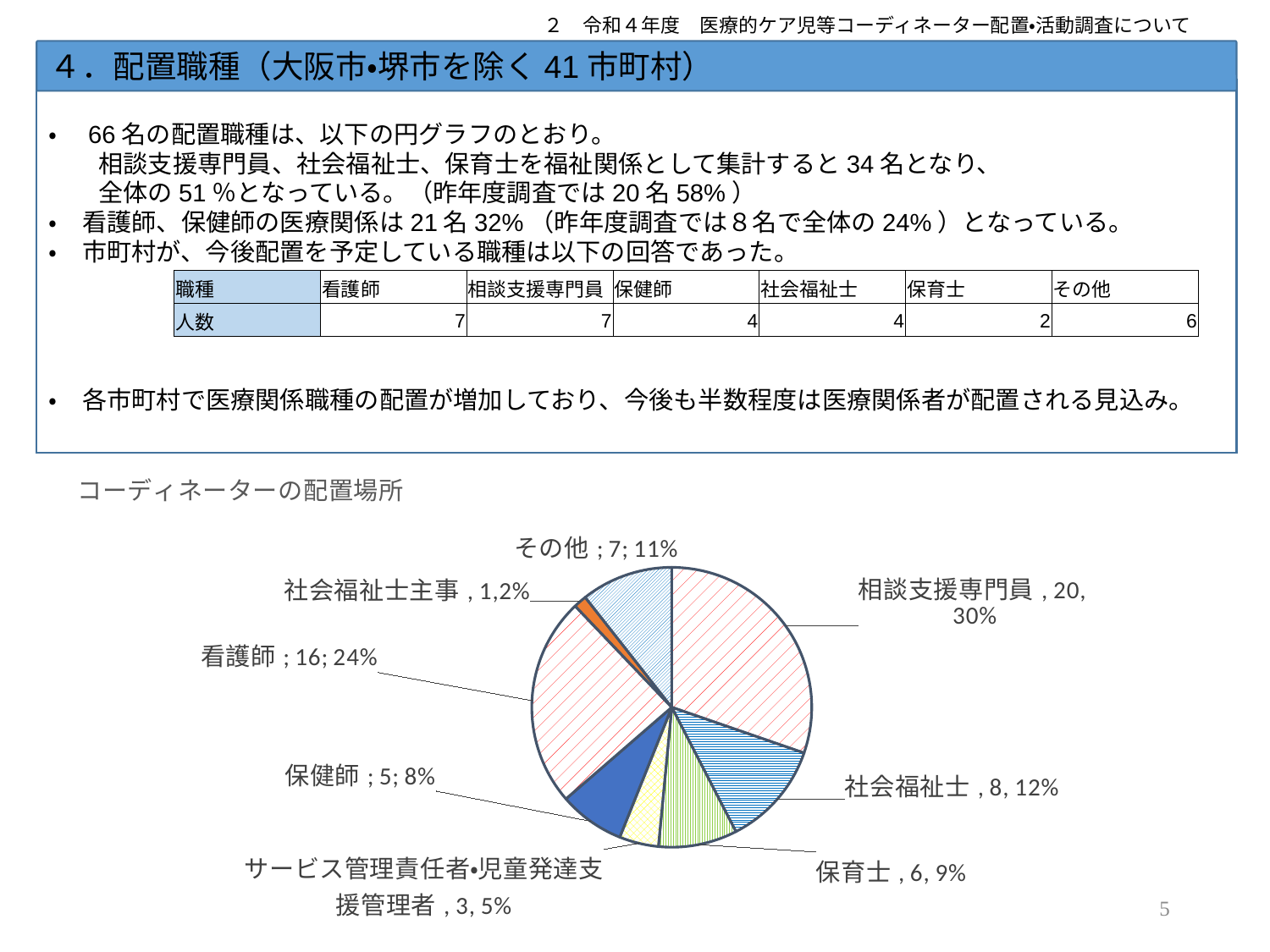

２　令和４年度　医療的ケア児等コーディネーター配置・活動調査について
４．配置職種（大阪市・堺市を除く41市町村）
・　66名の配置職種は、以下の円グラフのとおり。
　　相談支援専門員、社会福祉士、保育士を福祉関係として集計すると34名となり、
　　全体の51％となっている。（昨年度調査では20名58%）
・　看護師、保健師の医療関係は21名32%（昨年度調査では８名で全体の24%）となっている。
・　市町村が、今後配置を予定している職種は以下の回答であった。

・　各市町村で医療関係職種の配置が増加しており、今後も半数程度は医療関係者が配置される見込み。
| 職種 | 看護師 | 相談支援専門員 | 保健師 | 社会福祉士 | 保育士 | その他 |
| --- | --- | --- | --- | --- | --- | --- |
| 人数 | 7 | 7 | 4 | 4 | 2 | 6 |

### Chart: コーディネーターの配置場所

| Category |  |
|---|---|
| 相談支援専門員 | 20.0 |
| 社会福祉士 | 8.0 |
| 保育士 | 6.0 |
| サービス管理責任者・児童発達支援管理者 | 3.0 |
| 保健師 | 5.0 |
| 看護師 | 16.0 |
| 社会福祉士主事 | 1.0 |
| その他 | 7.0 |
5